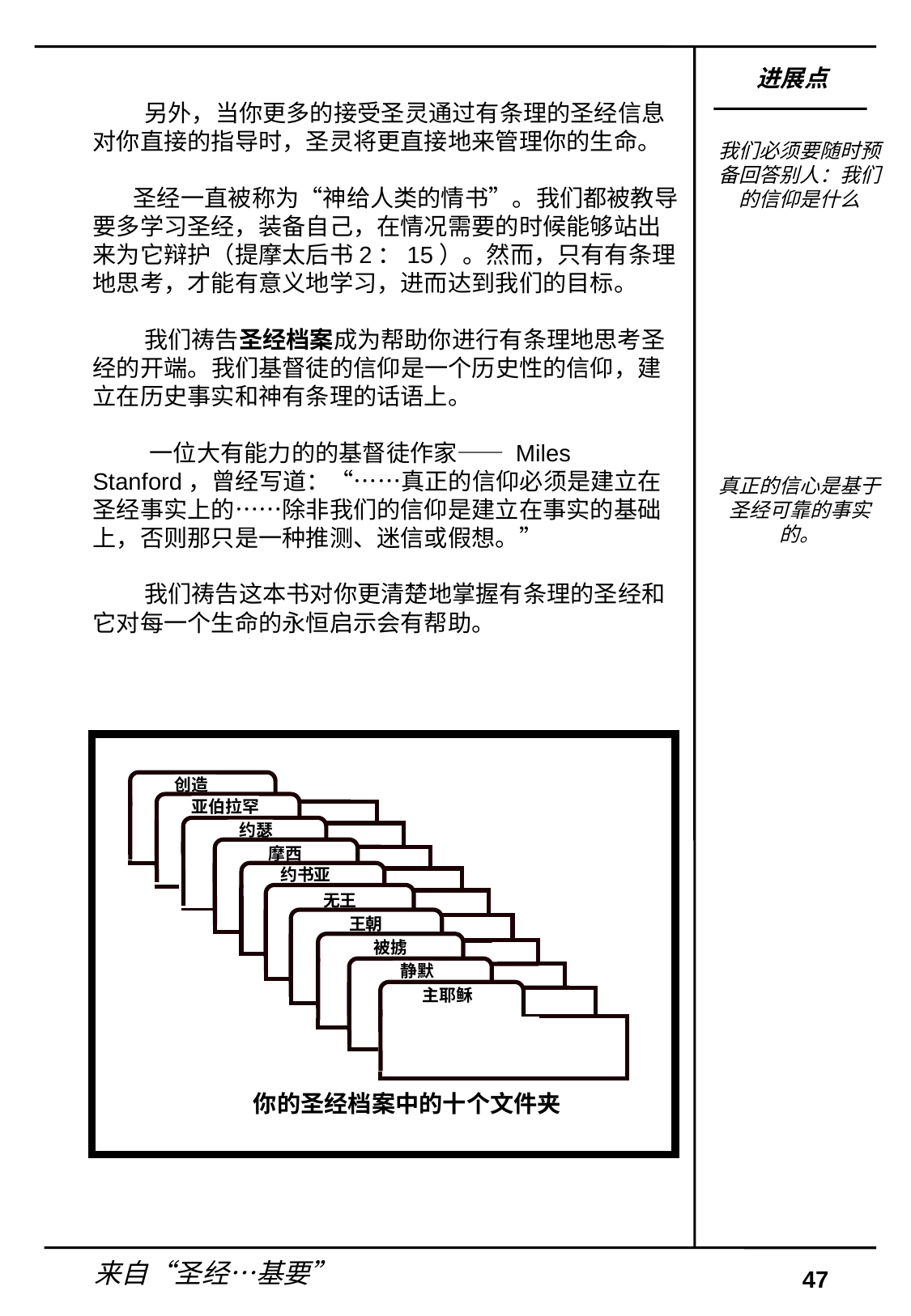

进展点

 另外，当你更多的接受圣灵通过有条理的圣经信息对你直接的指导时，圣灵将更直接地来管理你的生命。

圣经一直被称为“神给人类的情书”。我们都被教导要多学习圣经，装备自己，在情况需要的时候能够站出来为它辩护（提摩太后书2：15）。然而，只有有条理地思考，才能有意义地学习，进而达到我们的目标。

 我们祷告圣经档案成为帮助你进行有条理地思考圣经的开端。我们基督徒的信仰是一个历史性的信仰，建立在历史事实和神有条理的话语上。

  一位大有能力的的基督徒作家—— Miles Stanford，曾经写道：“……真正的信仰必须是建立在圣经事实上的……除非我们的信仰是建立在事实的基础上，否则那只是一种推测、迷信或假想。”

 我们祷告这本书对你更清楚地掌握有条理的圣经和它对每一个生命的永恒启示会有帮助。

你的圣经档案中的十个文件夹

我们必须要随时预备回答别人：我们的信仰是什么

真正的信心是基于圣经可靠的事实的。

创造
ABRAHAM

亚伯拉罕
ABRAHAM

  约瑟

ABRAHAM

   摩西

约书亚

   无王

  王朝

被掳

 静默

主耶稣

来自“圣经…基要”
47